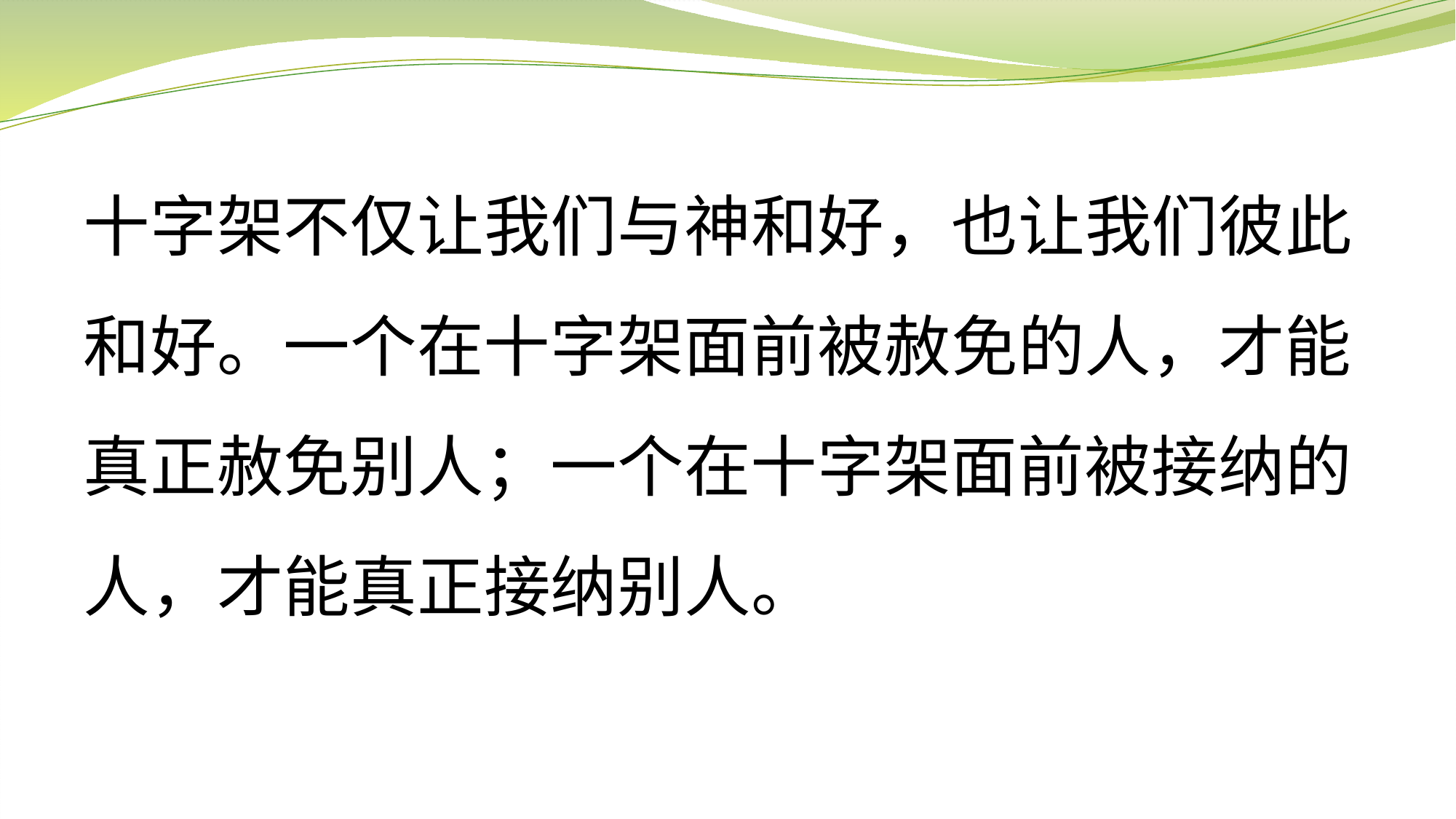

十字架不仅让我们与神和好，也让我们彼此和好。一个在十字架面前被赦免的人，才能真正赦免别人；一个在十字架面前被接纳的人，才能真正接纳别人。